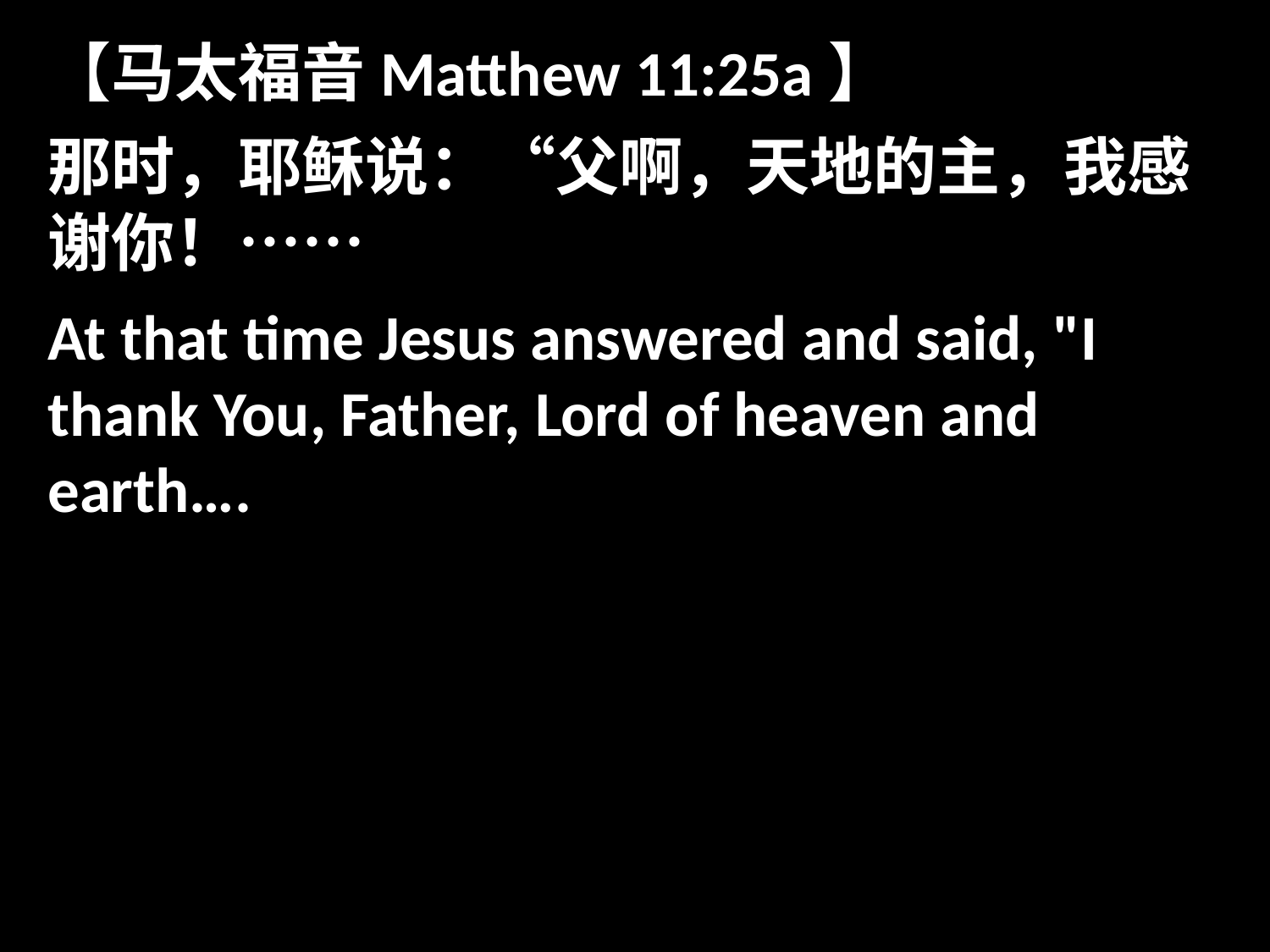

【马太福音Matthew 11:25a】
那时，耶稣说：“父啊，天地的主，我感谢你！……
At that time Jesus answered and said, "I thank You, Father, Lord of heaven and earth….